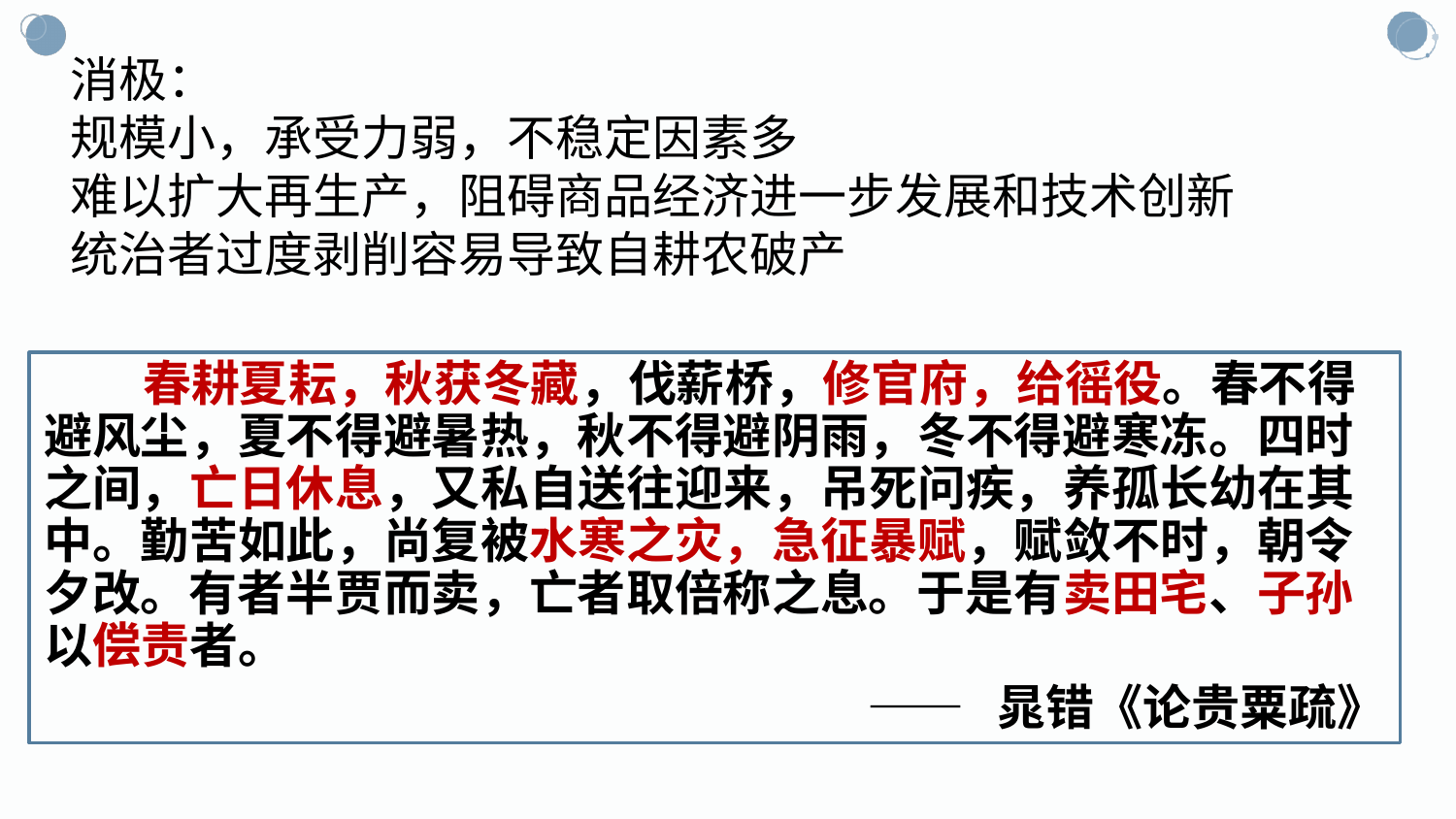

消极：
规模小，承受力弱，不稳定因素多
难以扩大再生产，阻碍商品经济进一步发展和技术创新
统治者过度剥削容易导致自耕农破产
#

        春耕夏耘，秋获冬藏，伐薪桥，修官府，给徭役。春不得避风尘，夏不得避暑热，秋不得避阴雨，冬不得避寒冻。四时之间，亡日休息，又私自送往迎来，吊死问疾，养孤长幼在其中。勤苦如此，尚复被水寒之灾，急征暴赋，赋敛不时，朝令夕改。有者半贾而卖，亡者取倍称之息。于是有卖田宅、子孙以偿责者。
——  晁错《论贵粟疏》